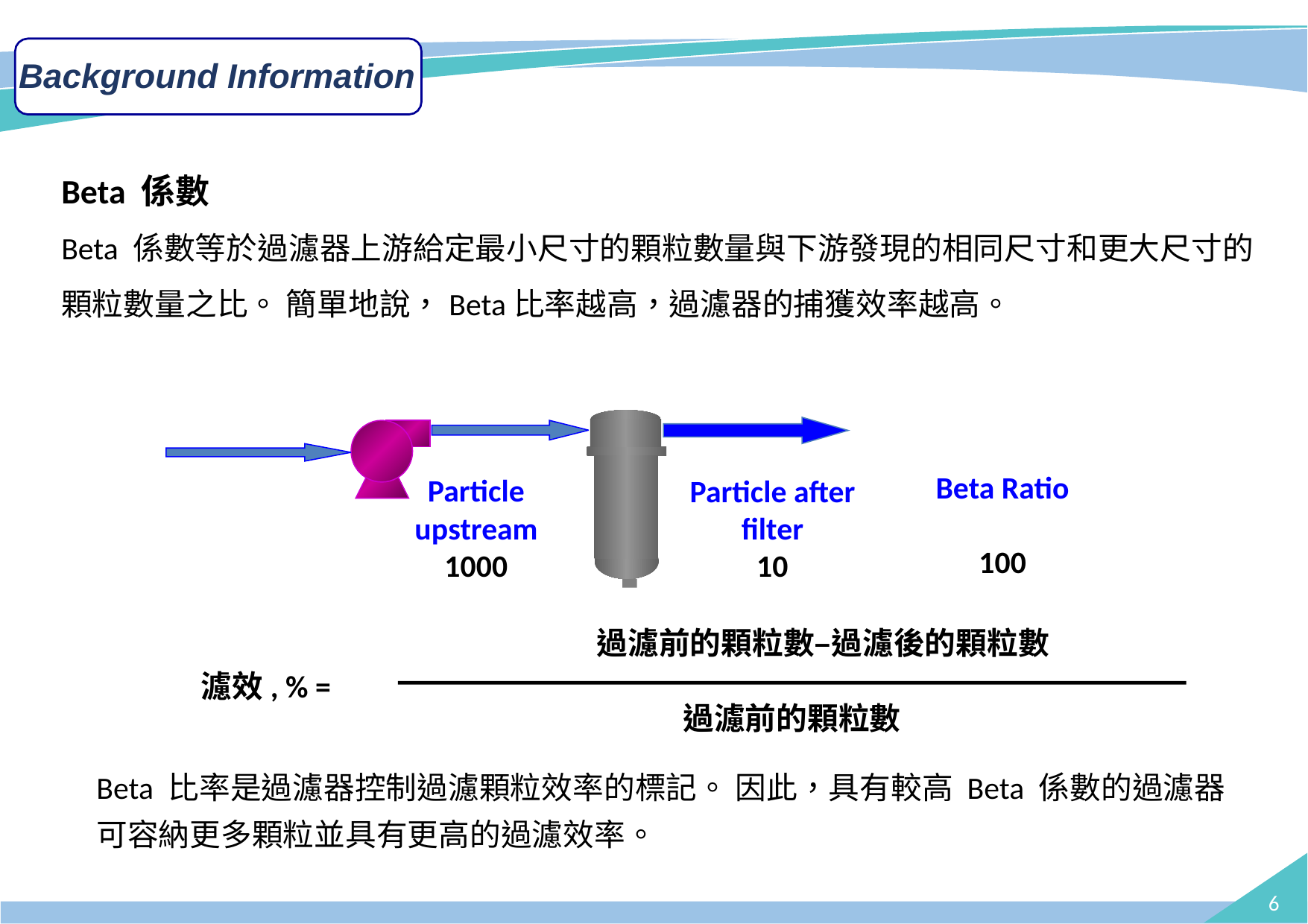

# Background Information
Beta 係數
Beta 係數等於過濾器上游給定最小尺寸的顆粒數量與下游發現的相同尺寸和更大尺寸的顆粒數量之比。 簡單地說，Beta比率越高，過濾器的捕獲效率越高。

Beta Ratio

100
Particle upstream
1000
Particle after filter
10
過濾前的顆粒數–過濾後的顆粒數
濾效, % =

過濾前的顆粒數
Beta 比率是過濾器控制過濾顆粒效率的標記。 因此，具有較高 Beta 係數的過濾器可容納更多顆粒並具有更高的過濾效率。
6